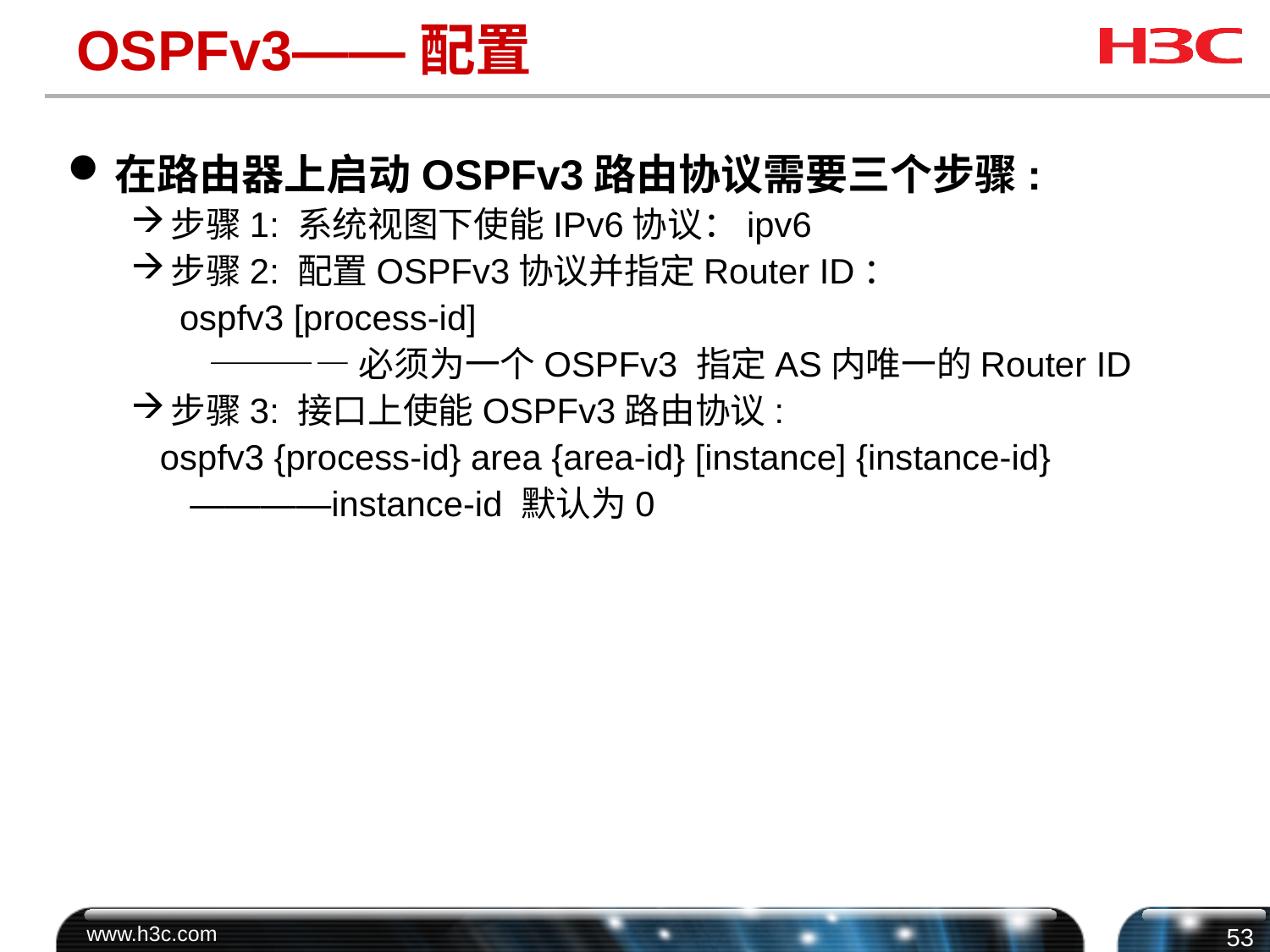

# OSPFv3——配置
在路由器上启动OSPFv3路由协议需要三个步骤:
步骤1: 系统视图下使能IPv6协议：ipv6
步骤2: 配置OSPFv3协议并指定Router ID：
     ospfv3 [process-id]
          ————必须为一个OSPFv3 指定AS内唯一的Router ID
步骤3: 接口上使能OSPFv3路由协议:
   ospfv3 {process-id} area {area-id} [instance] {instance-id}
	  ————instance-id 默认为0